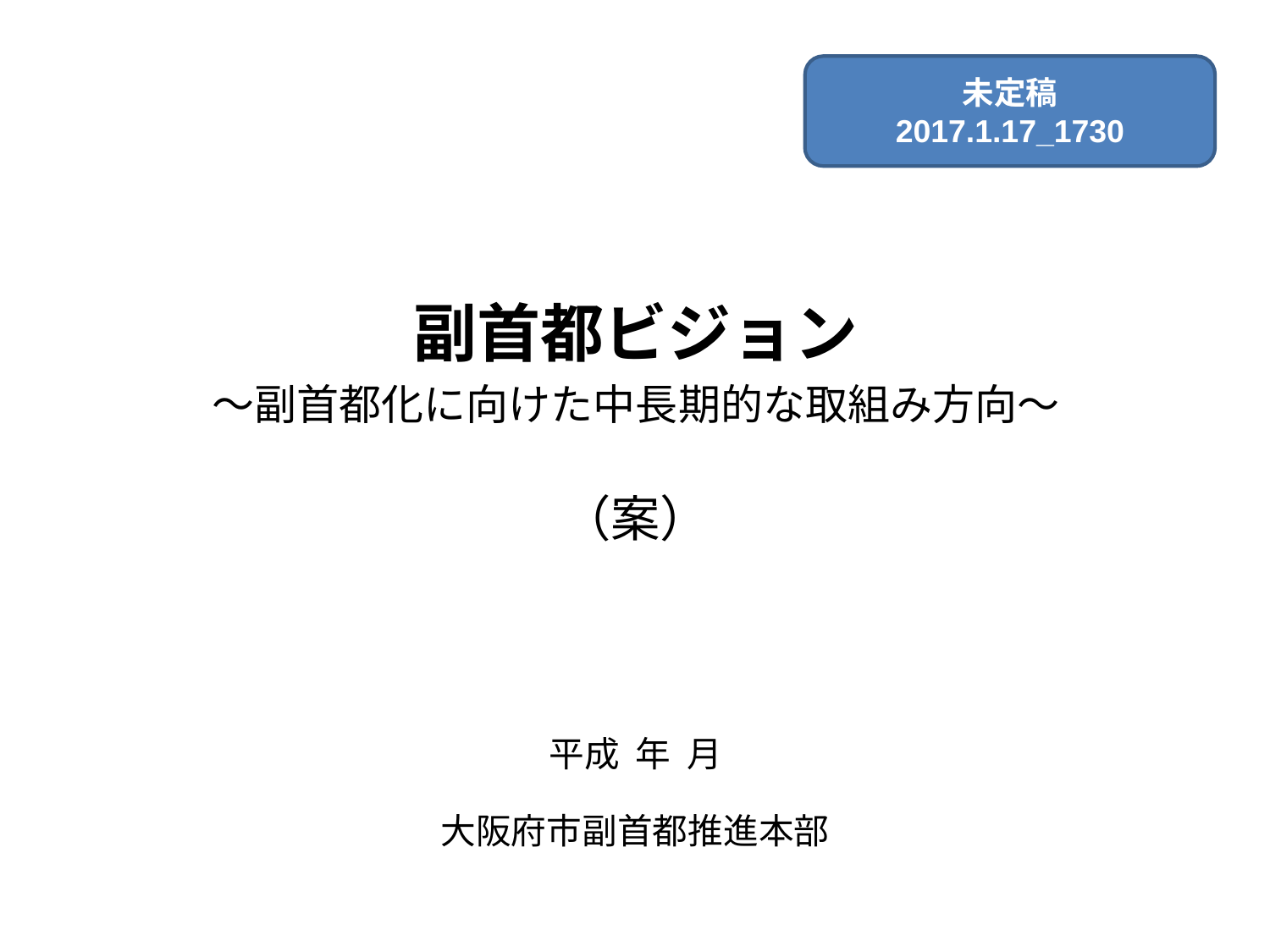

未定稿
2017.1.17_1730
副首都ビジョン
～副首都化に向けた中長期的な取組み方向～

（案）

平成  年  月
大阪府市副首都推進本部